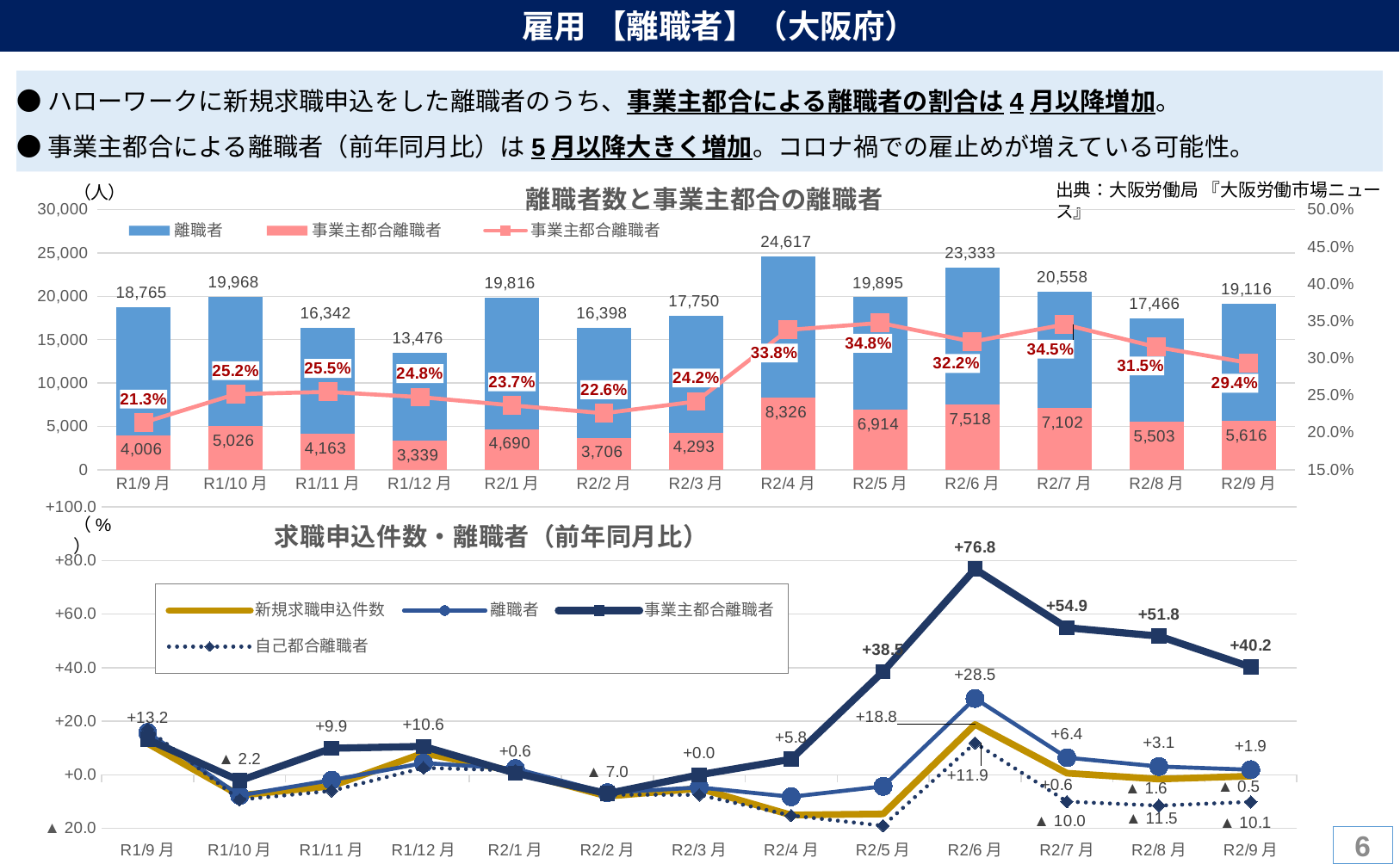

雇用 【離職者】（大阪府）
●ハローワークに新規求職申込をした離職者のうち、事業主都合による離職者の割合は4月以降増加。
●事業主都合による離職者（前年同月比）は5月以降大きく増加。コロナ禍での雇止めが増えている可能性。

### Chart: 離職者数と事業主都合の離職者

| Category | 離職者 | 事業主都合離職者 | 事業主都合離職者 |
|---|---|---|---|
| R1/9月 | 18765.0 | 4006.0 | 0.21348254729549693 |
| R1/10月 | 19968.0 | 5026.0 | 0.25170272435897434 |
| R1/11月 | 16342.0 | 4163.0 | 0.2547423815934402 |
| R1/12月 | 13476.0 | 3339.0 | 0.24777382012466606 |
| R2/1月 | 19816.0 | 4690.0 | 0.23667743237787647 |
| R2/2月 | 16398.0 | 3706.0 | 0.22600317111842907 |
| R2/3月 | 17750.0 | 4293.0 | 0.24185915492957746 |
| R2/4月 | 24617.0 | 8326.0 | 0.3382215542105049 |
| R2/5月 | 19895.0 | 6914.0 | 0.3475245036441317 |
| R2/6月 | 23333.0 | 7518.0 | 0.3222046029228989 |
| R2/7月 | 20558.0 | 7102.0 | 0.3454616207802315 |
| R2/8月 | 17466.0 | 5503.0 | 0.3150692774533379 |
| R2/9月 | 19116.0 | 5616.0 | 0.2937853107344633 |
出典：大阪労働局 『大阪労働市場ニュース』

### Chart: 求職申込件数・離職者（前年同月比）

| Category | 新規求職申込件数 | 離職者 | 事業主都合離職者 | 自己都合離職者 |
|---|---|---|---|---|
| R1/9月 | 11.7 | 15.8 | 13.2 | 17.0 |
| R1/10月 | -7.7 | -7.7 | -2.2 | -9.3 |
| R1/11月 | -4.2 | -2.0 | 9.9 | -6.0 |
| R1/12月 | 8.1 | 4.4 | 10.6 | 2.6 |
| R2/1月 | 1.2 | 2.3 | 0.6 | 1.6 |
| R2/2月 | -8.0 | -6.7 | -7.0 | -7.4 |
| R2/3月 | -5.1 | -4.7 | 0.0 | -7.5 |
| R2/4月 | -15.0 | -8.2 | 5.8 | -15.2 |
| R2/5月 | -14.6 | -4.3 | 38.5 | -19.0 |
| R2/6月 | 18.8 | 28.5 | 76.8 | 11.9 |
| R2/7月 | 0.6 | 6.4 | 54.9 | -10.0 |
| R2/8月 | -1.6 | 3.1 | 51.8 | -11.5 |
| R2/9月 | -0.5 | 1.9 | 40.2 | -10.1 |
（%）
6